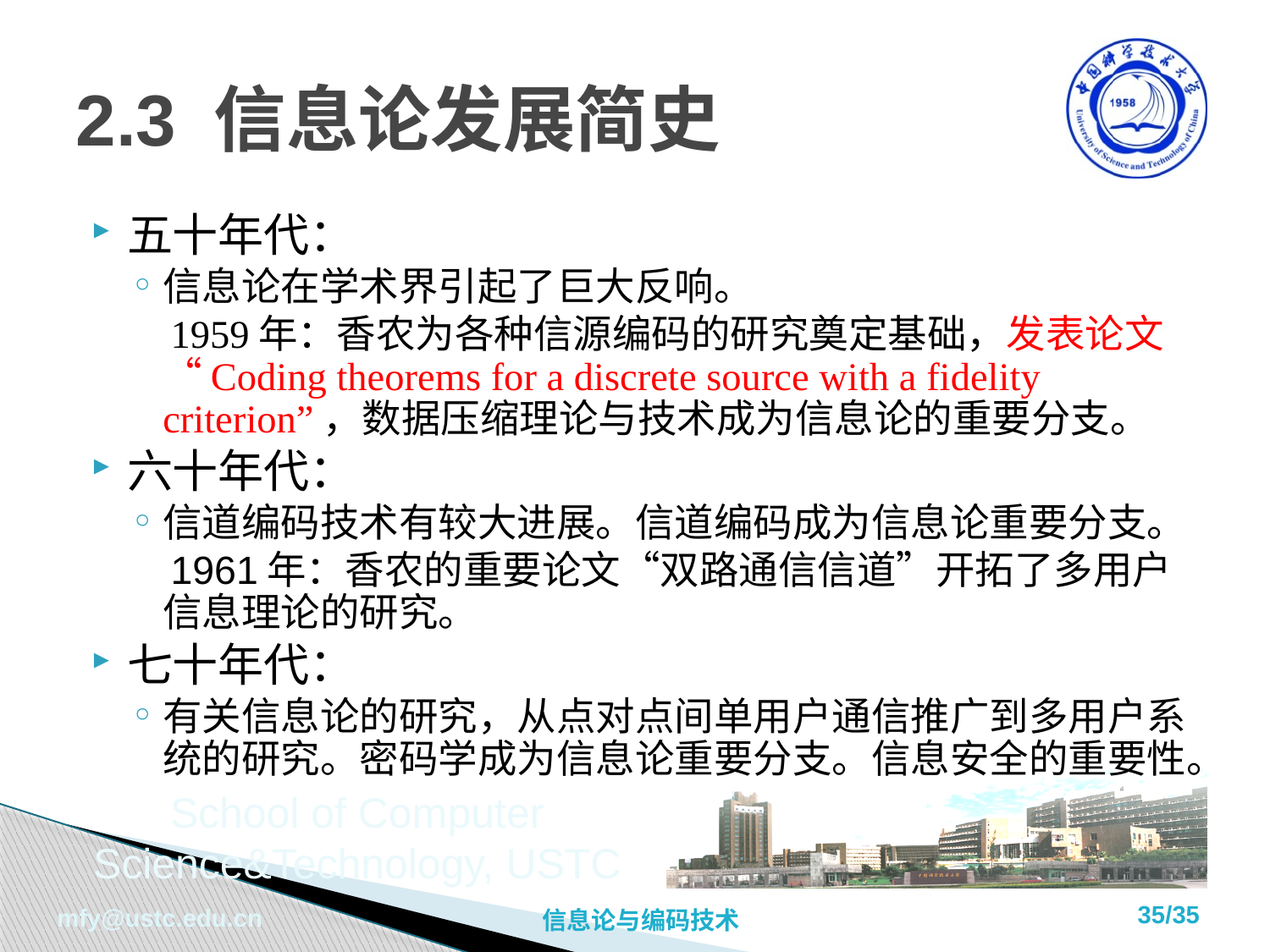

# 2.3 信息论发展简史
五十年代：
信息论在学术界引起了巨大反响。
    1959年：香农为各种信源编码的研究奠定基础，发表论文“Coding theorems for a discrete source with a fidelity criterion”，数据压缩理论与技术成为信息论的重要分支。
六十年代：
信道编码技术有较大进展。信道编码成为信息论重要分支。
    1961年：香农的重要论文“双路通信信道”开拓了多用户信息理论的研究。
七十年代：
有关信息论的研究，从点对点间单用户通信推广到多用户系统的研究。密码学成为信息论重要分支。信息安全的重要性。